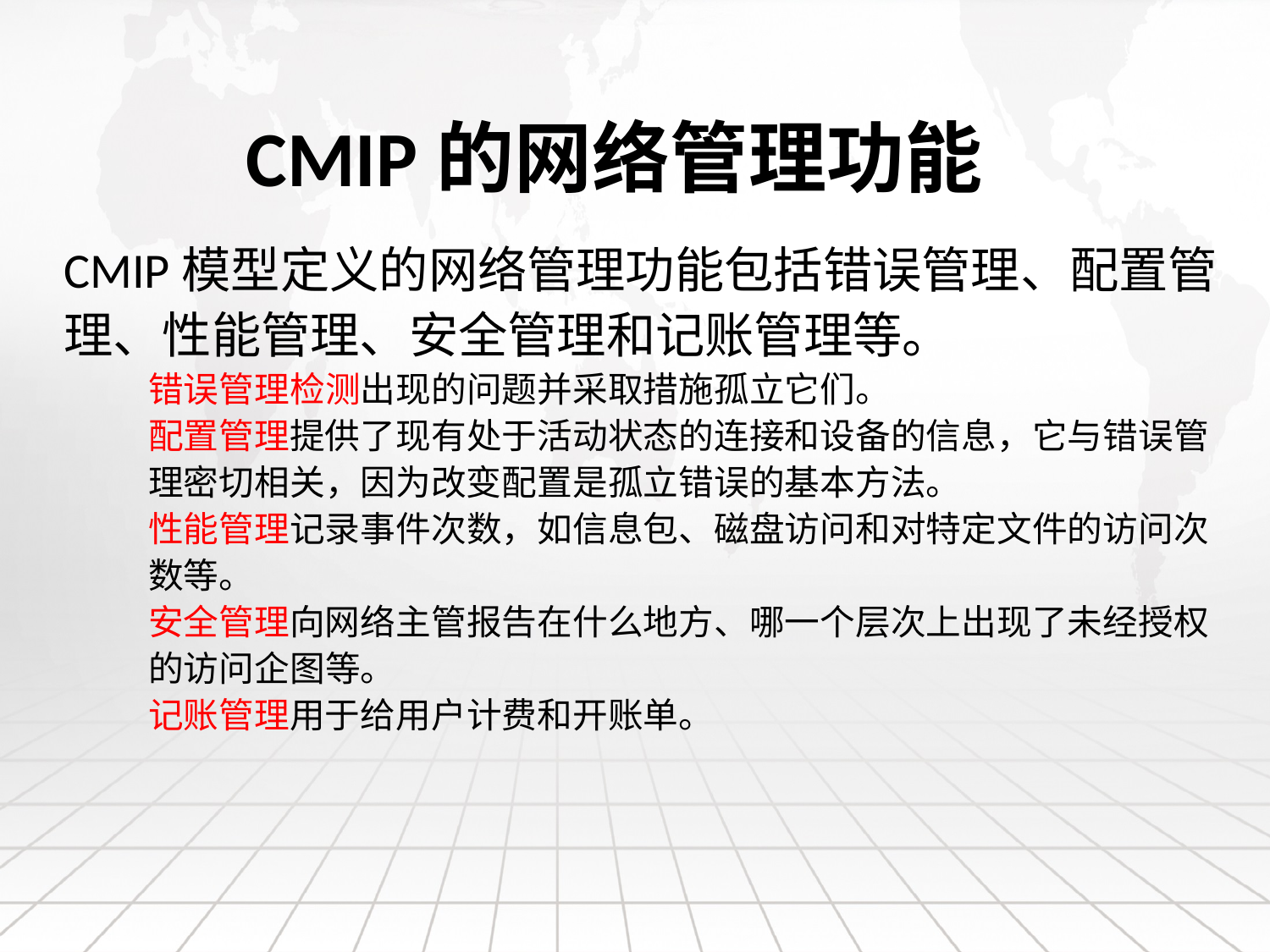

# CMIP的网络管理功能
CMIP模型定义的网络管理功能包括错误管理、配置管理、性能管理、安全管理和记账管理等。
错误管理检测出现的问题并采取措施孤立它们。
配置管理提供了现有处于活动状态的连接和设备的信息，它与错误管理密切相关，因为改变配置是孤立错误的基本方法。
性能管理记录事件次数，如信息包、磁盘访问和对特定文件的访问次数等。
安全管理向网络主管报告在什么地方、哪一个层次上出现了未经授权的访问企图等。
记账管理用于给用户计费和开账单。